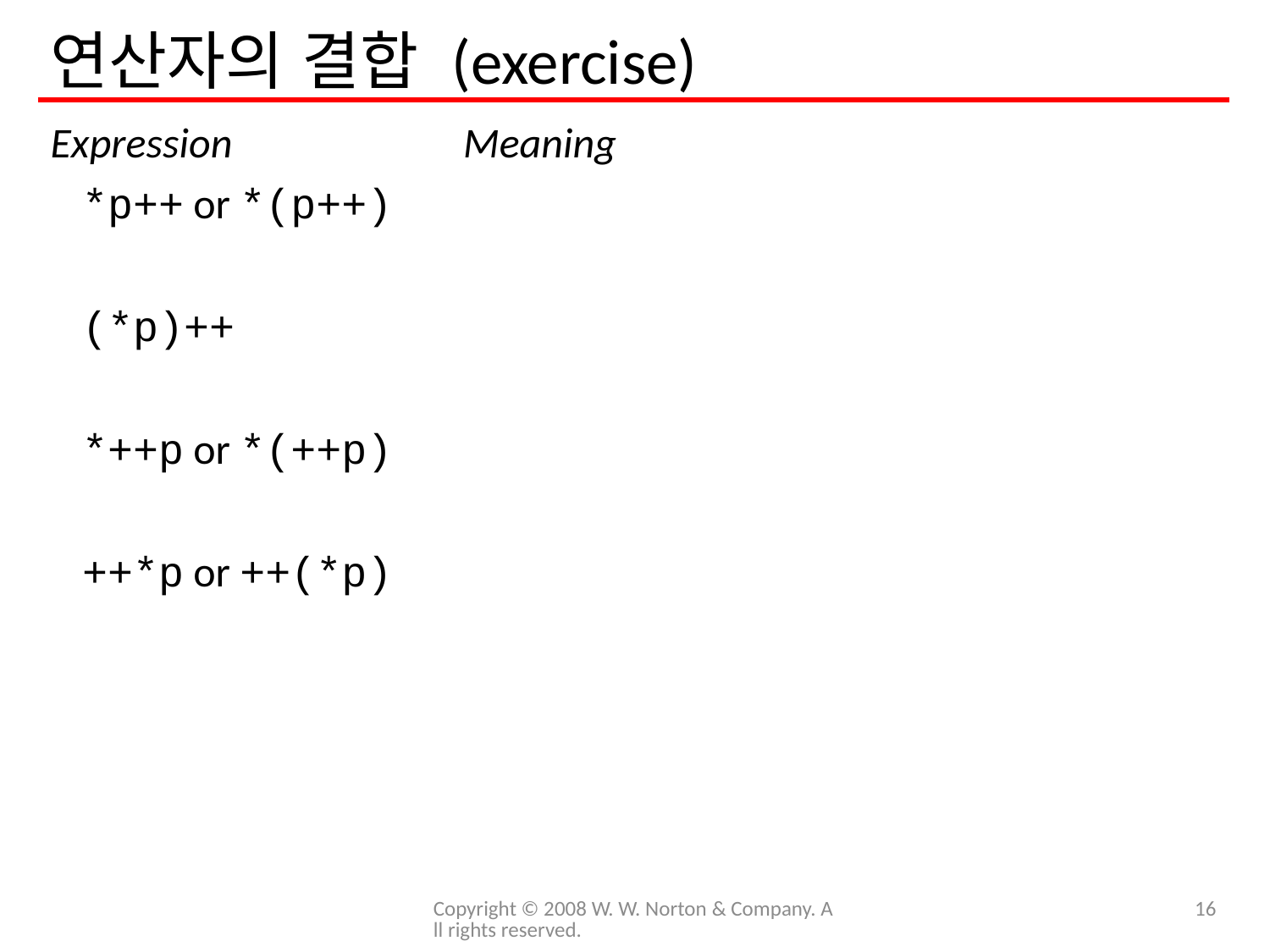

# 연산자의 결합 (exercise)
Expression		Meaning
	*p++ or *(p++)

	(*p)++

	*++p or *(++p)

	++*p or ++(*p)

Copyright © 2008 W. W. Norton & Company. All rights reserved.
16